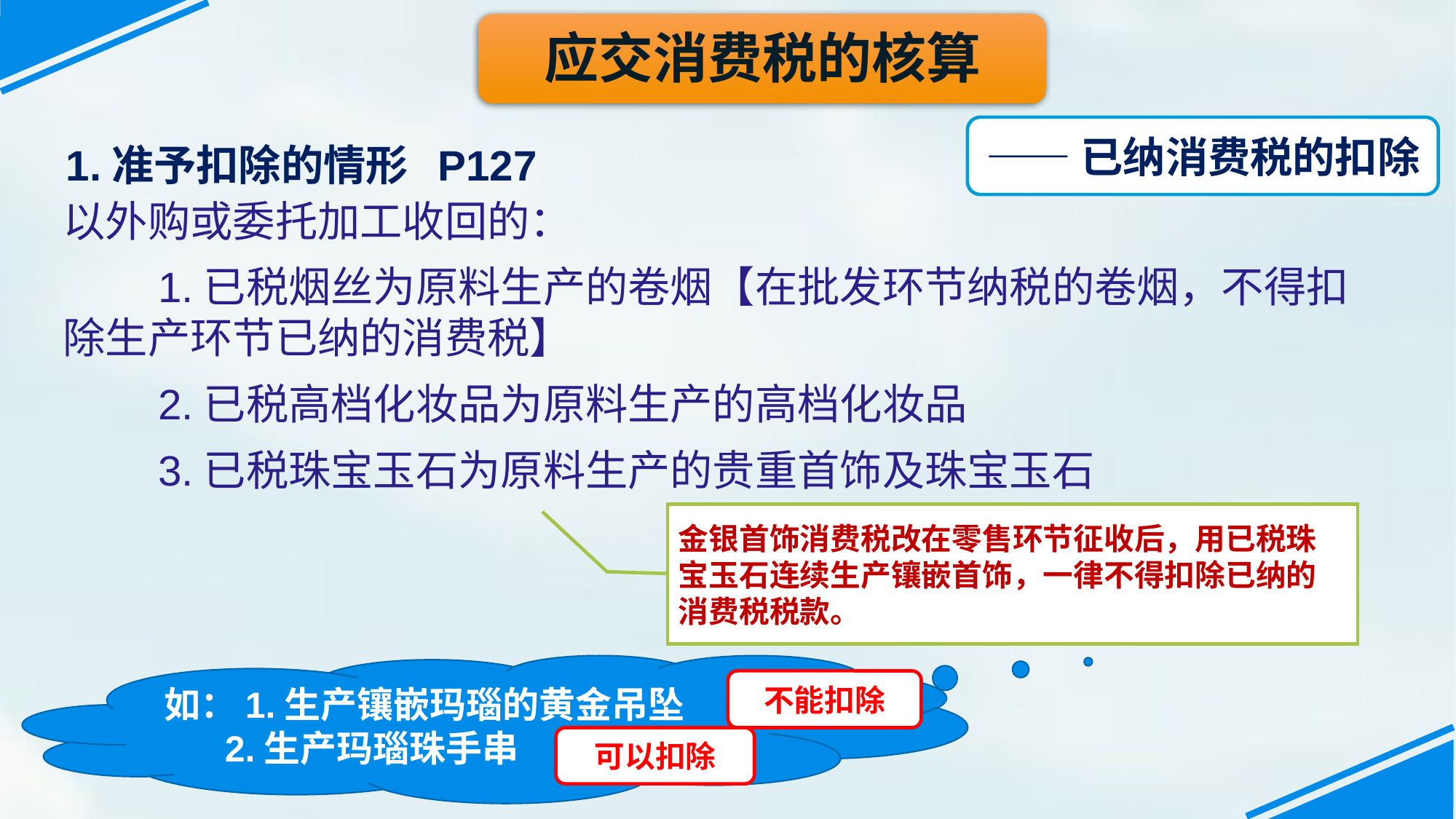

应交消费税的核算
1.准予扣除的情形  P127
——已纳消费税的扣除
以外购或委托加工收回的：
　　1.已税烟丝为原料生产的卷烟【在批发环节纳税的卷烟，不得扣除生产环节已纳的消费税】
　　2.已税高档化妆品为原料生产的高档化妆品
　　3.已税珠宝玉石为原料生产的贵重首饰及珠宝玉石
金银首饰消费税改在零售环节征收后，用已税珠宝玉石连续生产镶嵌首饰，一律不得扣除已纳的消费税税款。
如：1.生产镶嵌玛瑙的黄金吊坠
      2.生产玛瑙珠手串
不能扣除
可以扣除